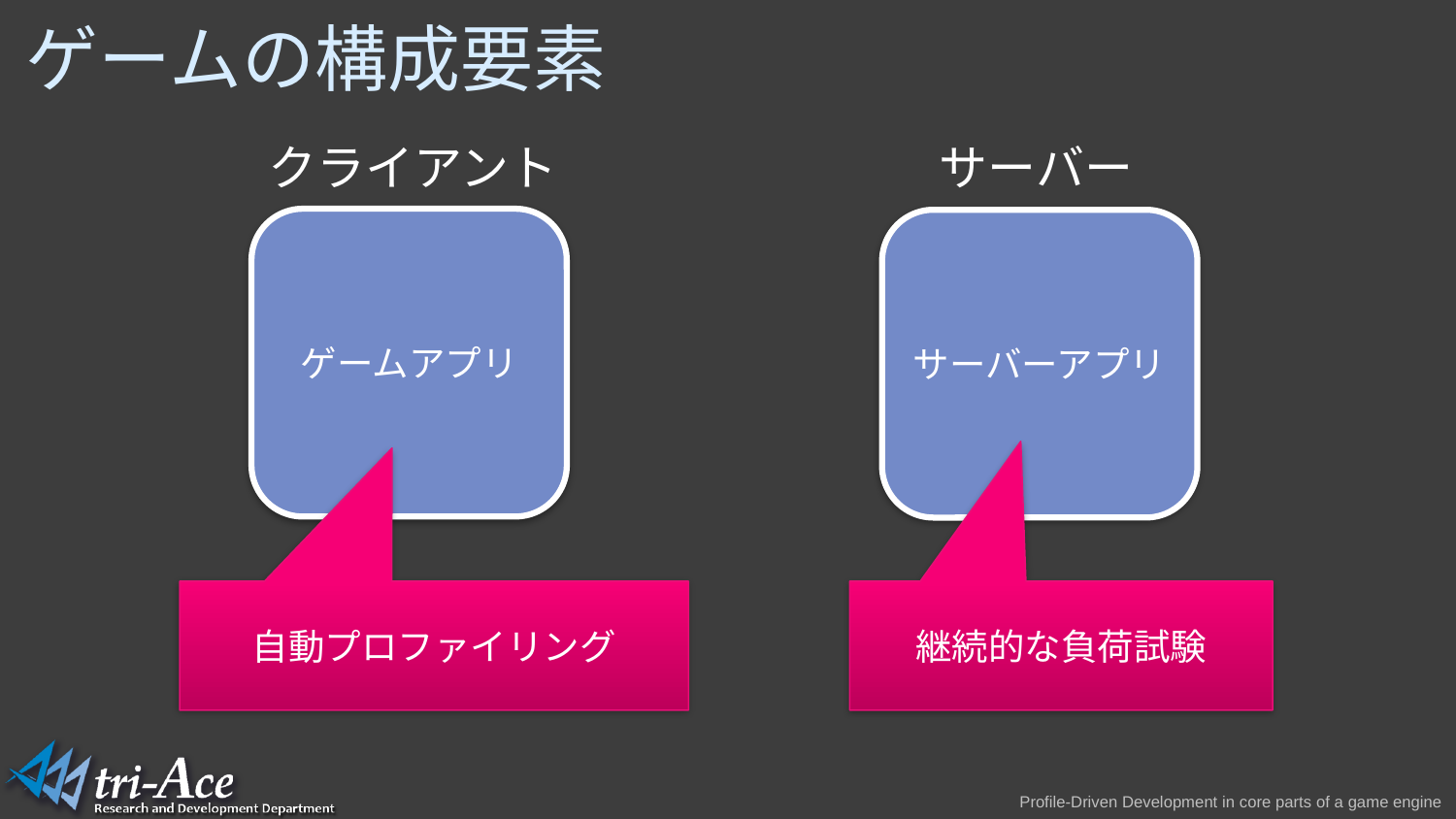

# ゲームの構成要素
クライアント
サーバー
ゲームアプリ
サーバーアプリ
自動プロファイリング
継続的な負荷試験